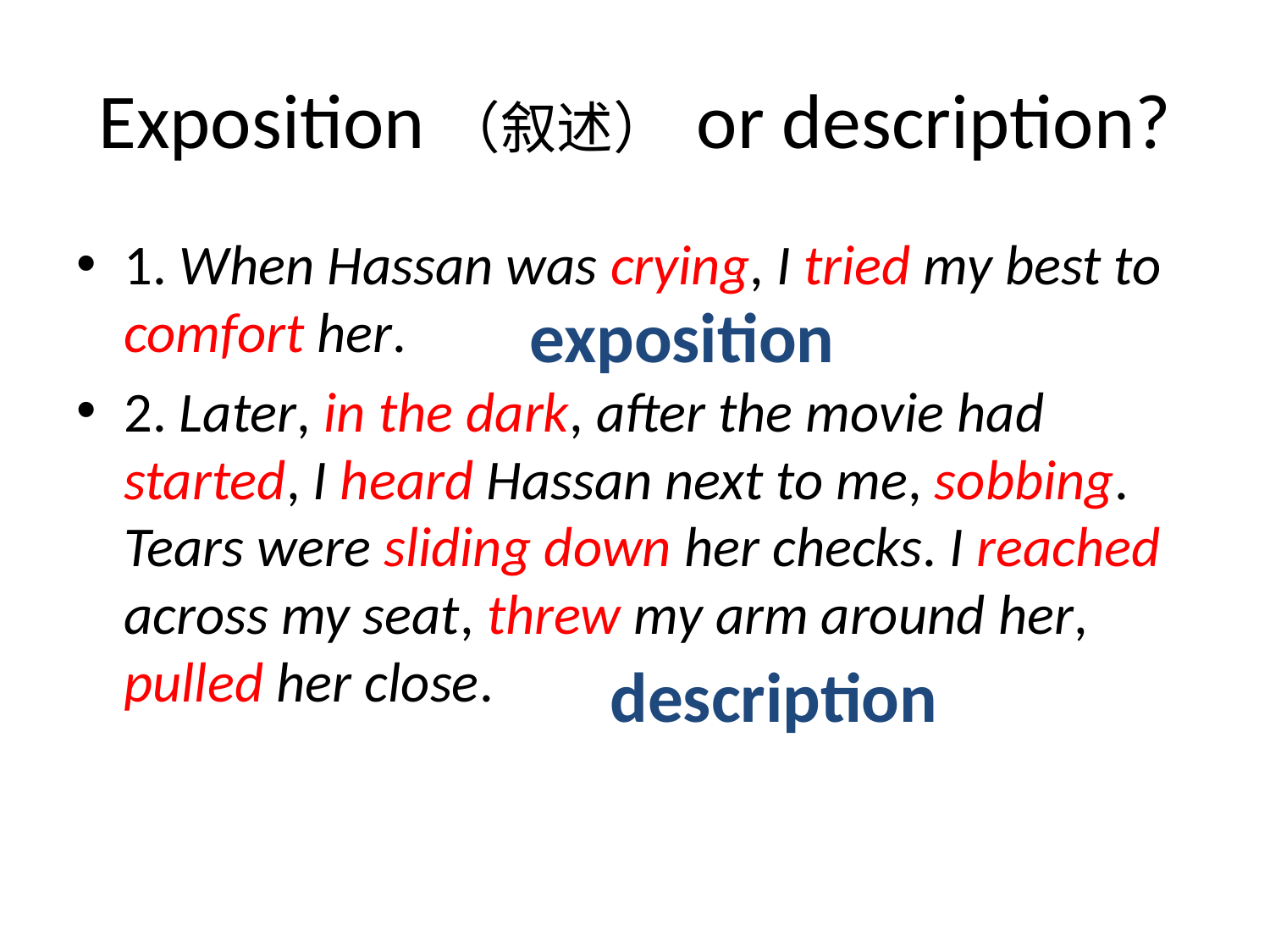

# Exposition（叙述） or description?
1. When Hassan was crying, I tried my best to comfort her.
2. Later, in the dark, after the movie had started, I heard Hassan next to me, sobbing. Tears were sliding down her checks. I reached across my seat, threw my arm around her, pulled her close.

exposition
description